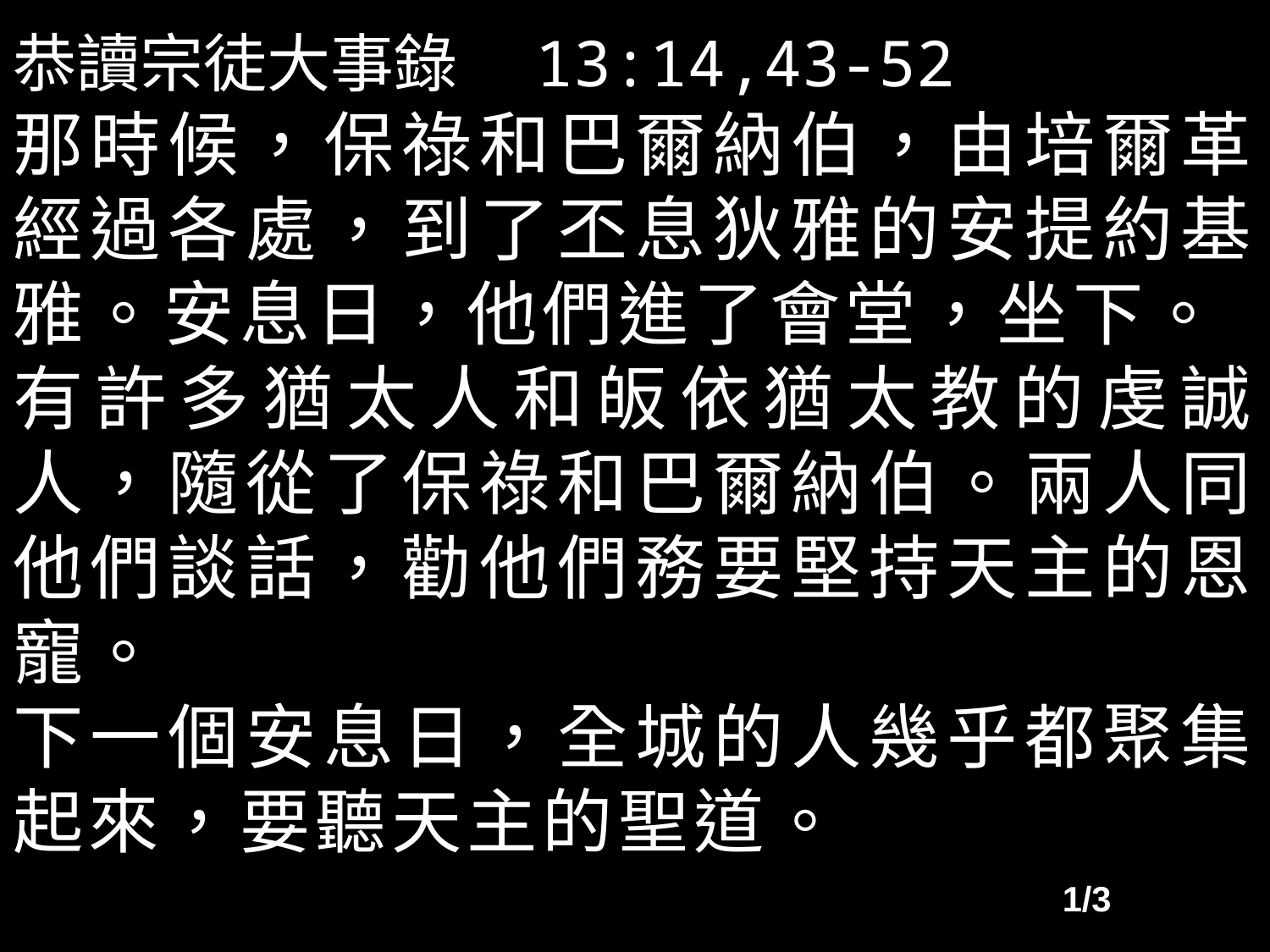

恭讀宗徒大事錄　13:14,43-52
那時候，保祿和巴爾納伯，由培爾革經過各處，到了丕息狄雅的安提約基雅。安息日，他們進了會堂，坐下。
有許多猶太人和皈依猶太教的虔誠人，隨從了保祿和巴爾納伯。兩人同他們談話，勸他們務要堅持天主的恩寵。
下一個安息日，全城的人幾乎都聚集起來，要聽天主的聖道。
1/3